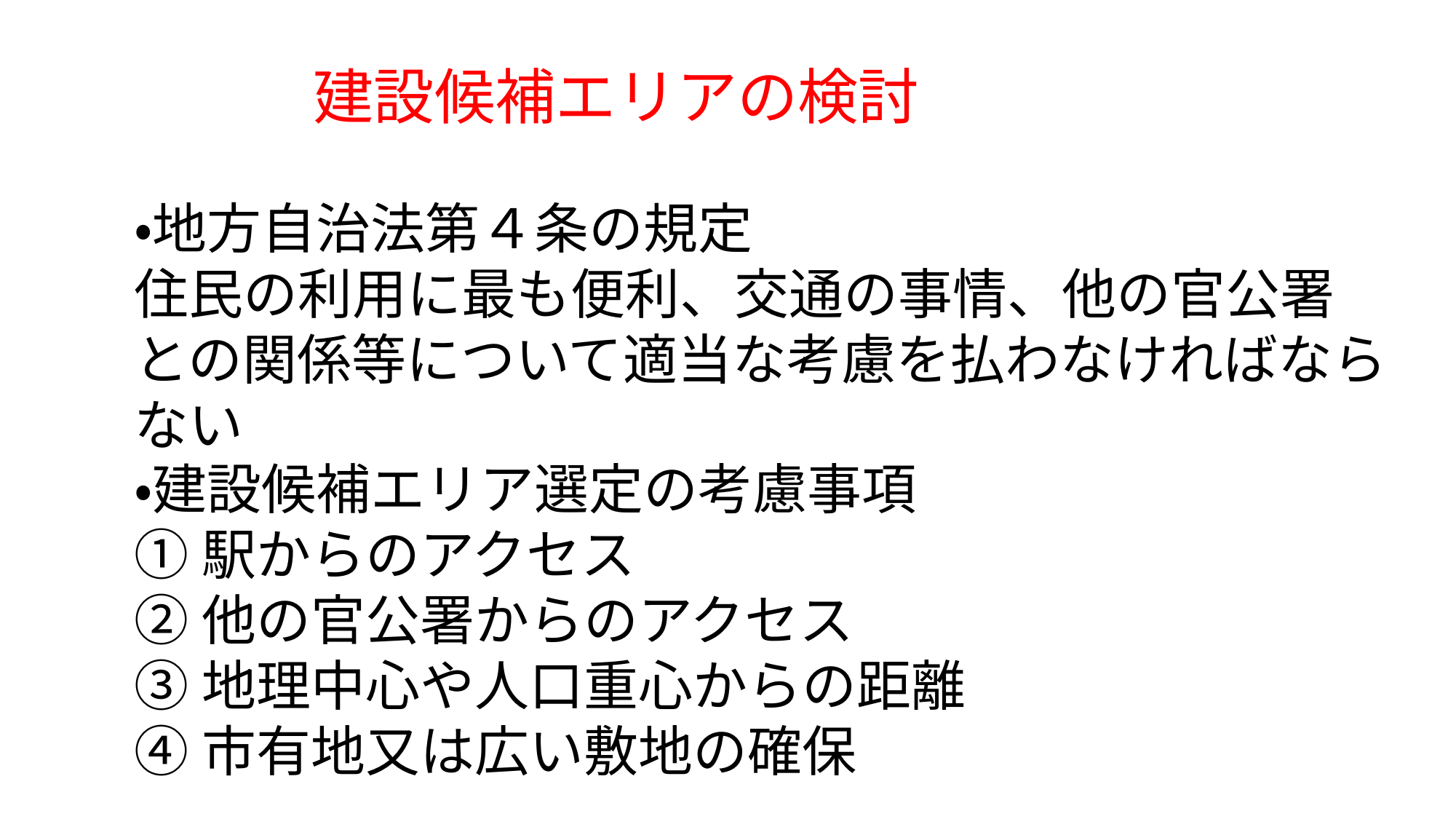

建設候補エリアの検討
・地方自治法第４条の規定
住民の利用に最も便利、交通の事情、他の官公署との関係等について適当な考慮を払わなければならない
・建設候補エリア選定の考慮事項
①駅からのアクセス
②他の官公署からのアクセス
③地理中心や人口重心からの距離
④市有地又は広い敷地の確保